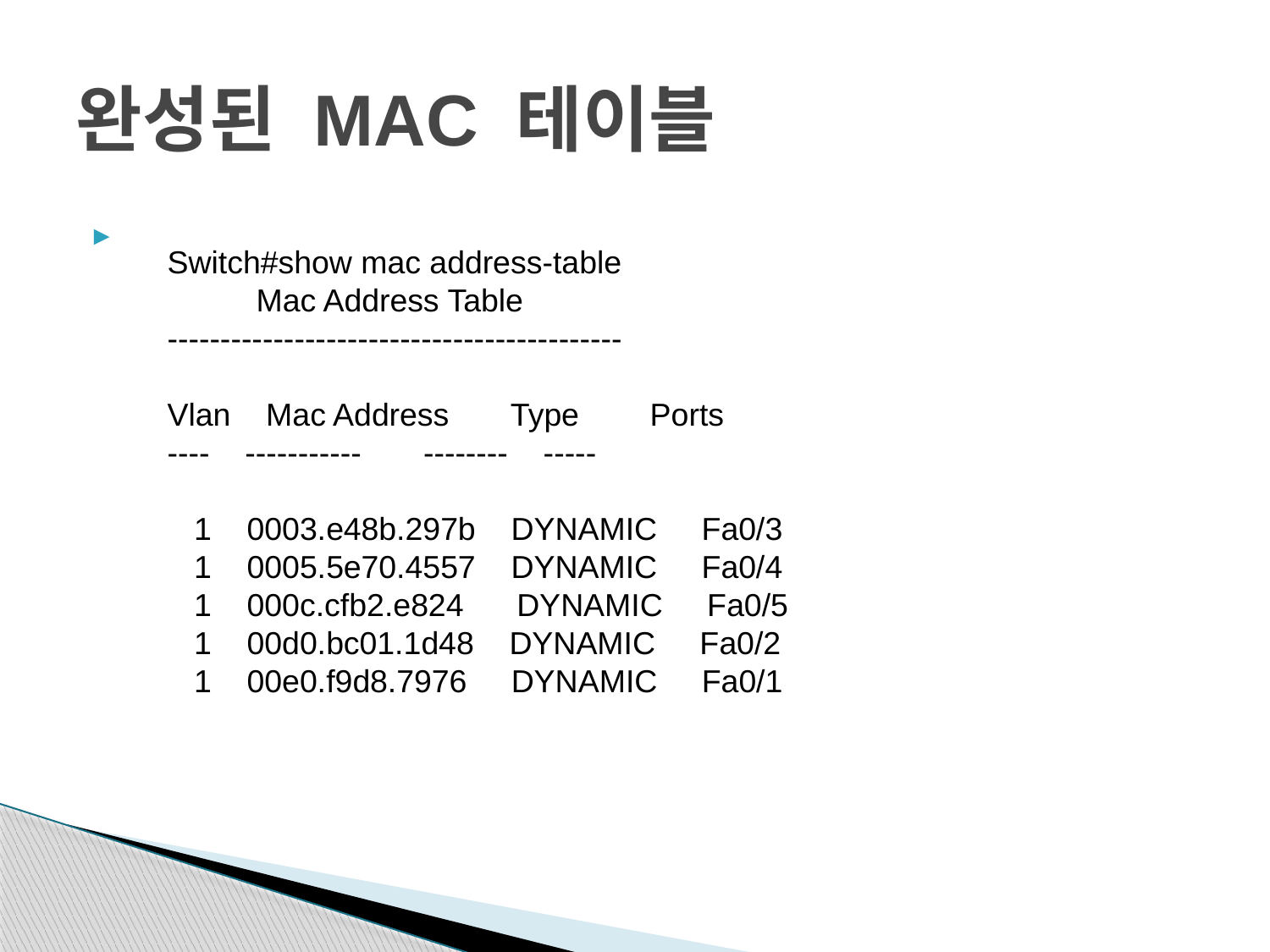

# 완성된 MAC 테이블

Switch#show mac address-table
          Mac Address Table
-------------------------------------------

Vlan    Mac Address       Type        Ports
----    -----------       --------    -----

   1    0003.e48b.297b    DYNAMIC     Fa0/3
   1    0005.5e70.4557    DYNAMIC     Fa0/4
   1    000c.cfb2.e824      DYNAMIC     Fa0/5
   1    00d0.bc01.1d48    DYNAMIC     Fa0/2
   1    00e0.f9d8.7976     DYNAMIC     Fa0/1